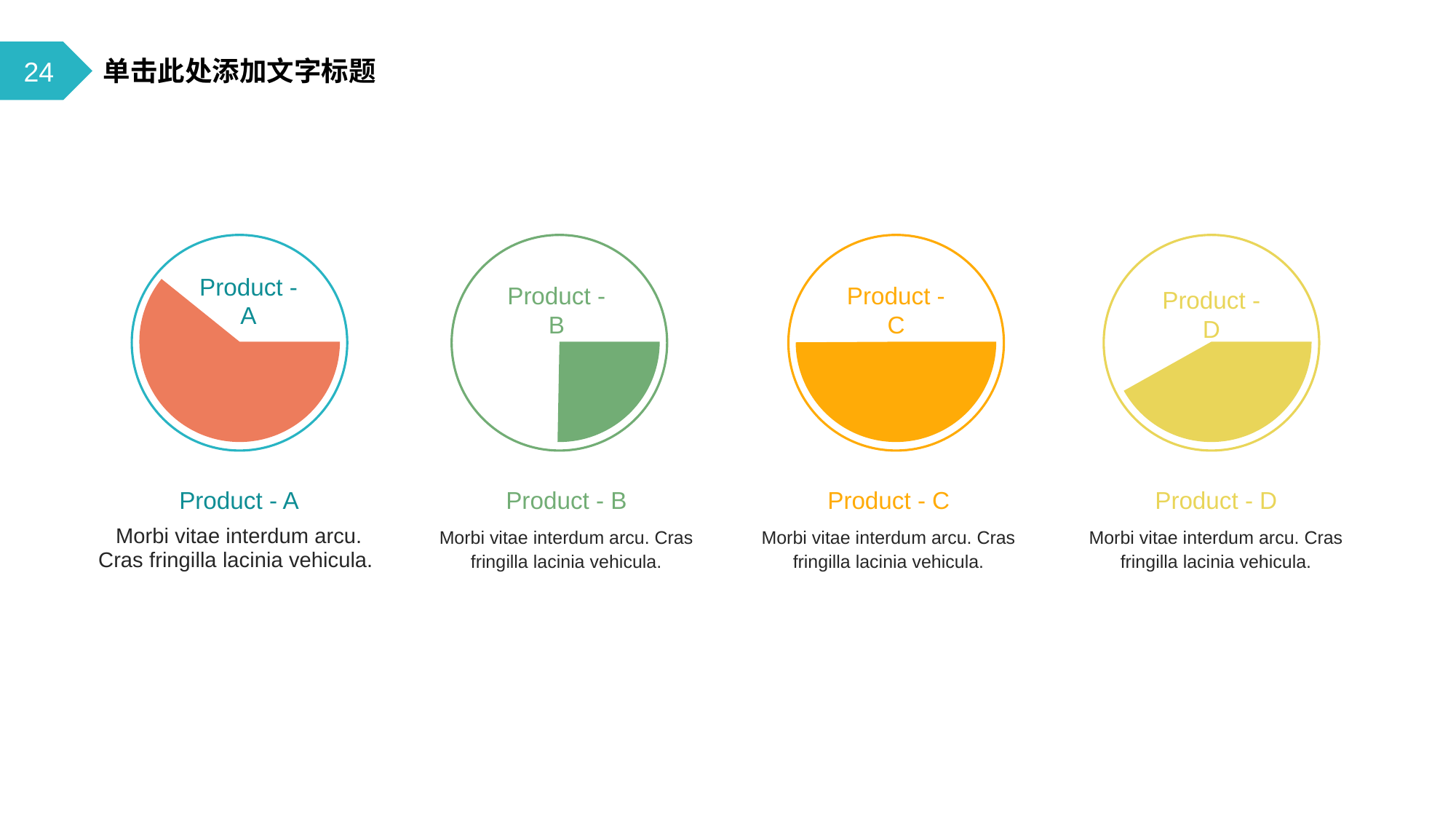

24
单击此处添加文字标题

Product - A

Product - B

Product - C

Product - D
Product - A
Product - B
Product - C
Product - D
Morbi vitae interdum arcu. Cras fringilla lacinia vehicula.
Morbi vitae interdum arcu. Cras fringilla lacinia vehicula.
Morbi vitae interdum arcu. Cras fringilla lacinia vehicula.
Morbi vitae interdum arcu. Cras fringilla lacinia vehicula.